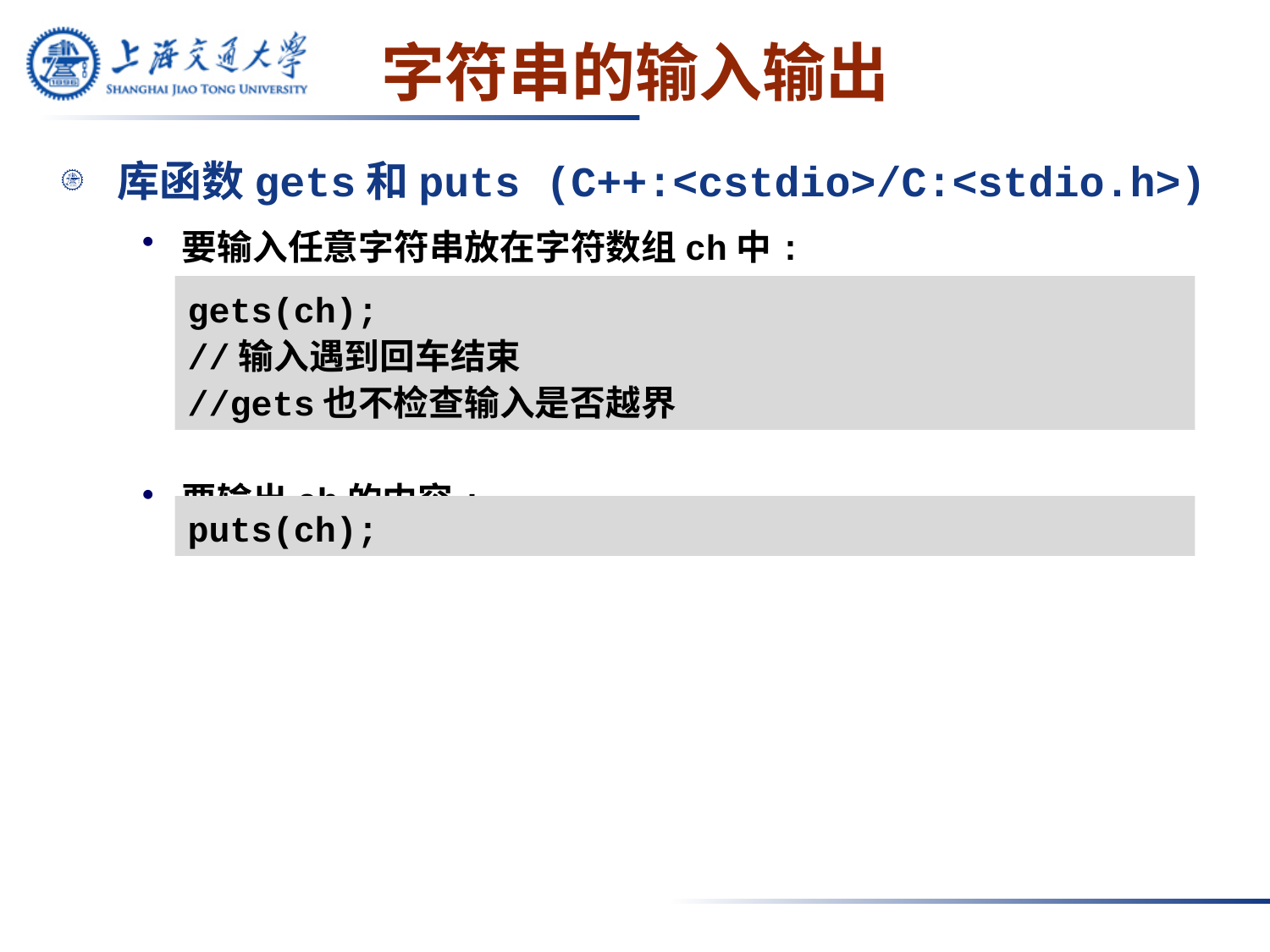

# 字符串的输入输出
库函数gets和puts (C++:<cstdio>/C:<stdio.h>)
要输入任意字符串放在字符数组ch中:

要输出ch的内容:
gets(ch);
//输入遇到回车结束
//gets也不检查输入是否越界
puts(ch);